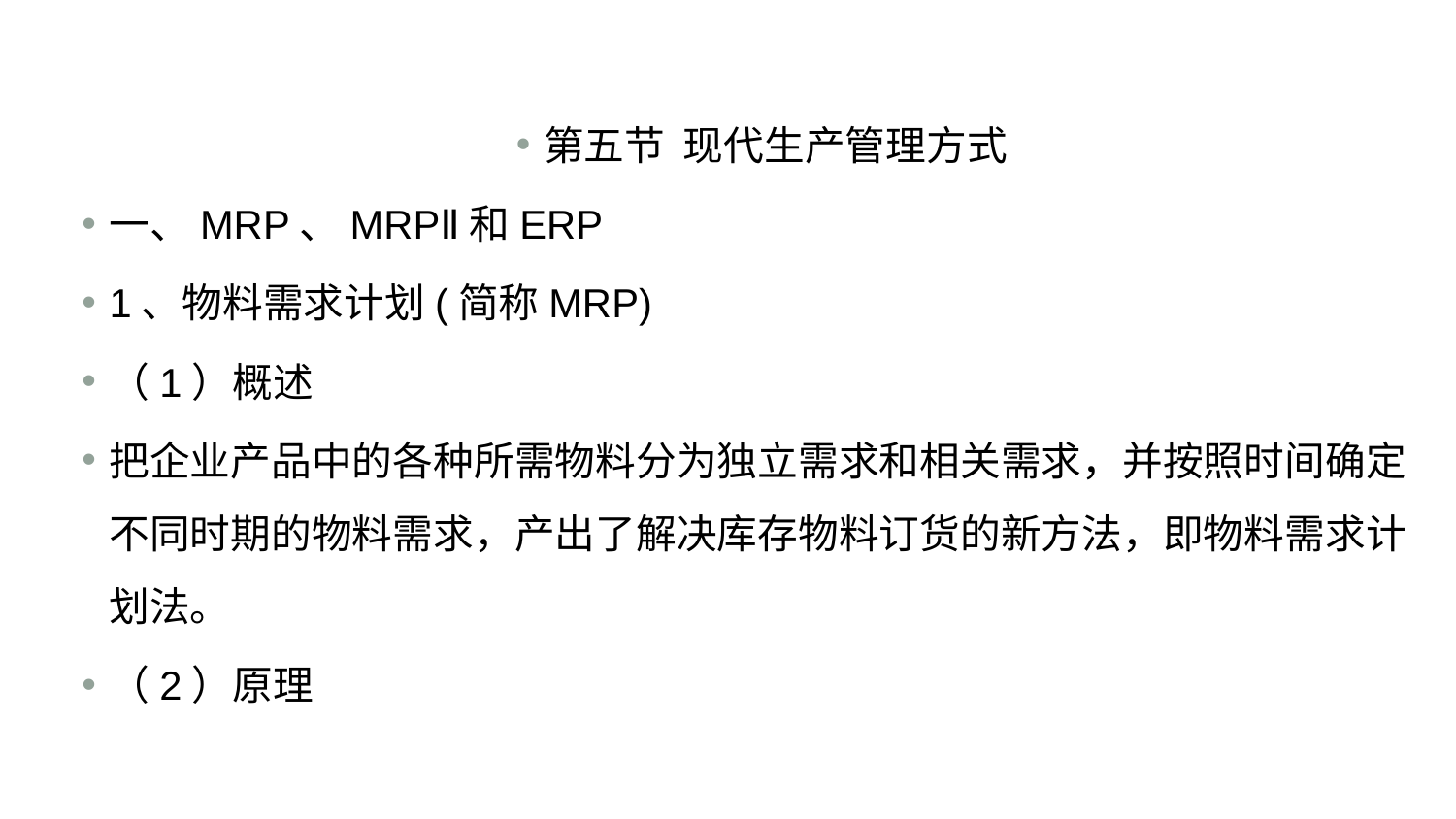

#
第五节  现代生产管理方式
一、MRP、MRPⅡ和ERP
1、物料需求计划(简称MRP)
（1）概述
把企业产品中的各种所需物料分为独立需求和相关需求，并按照时间确定不同时期的物料需求，产出了解决库存物料订货的新方法，即物料需求计划法。
（2）原理